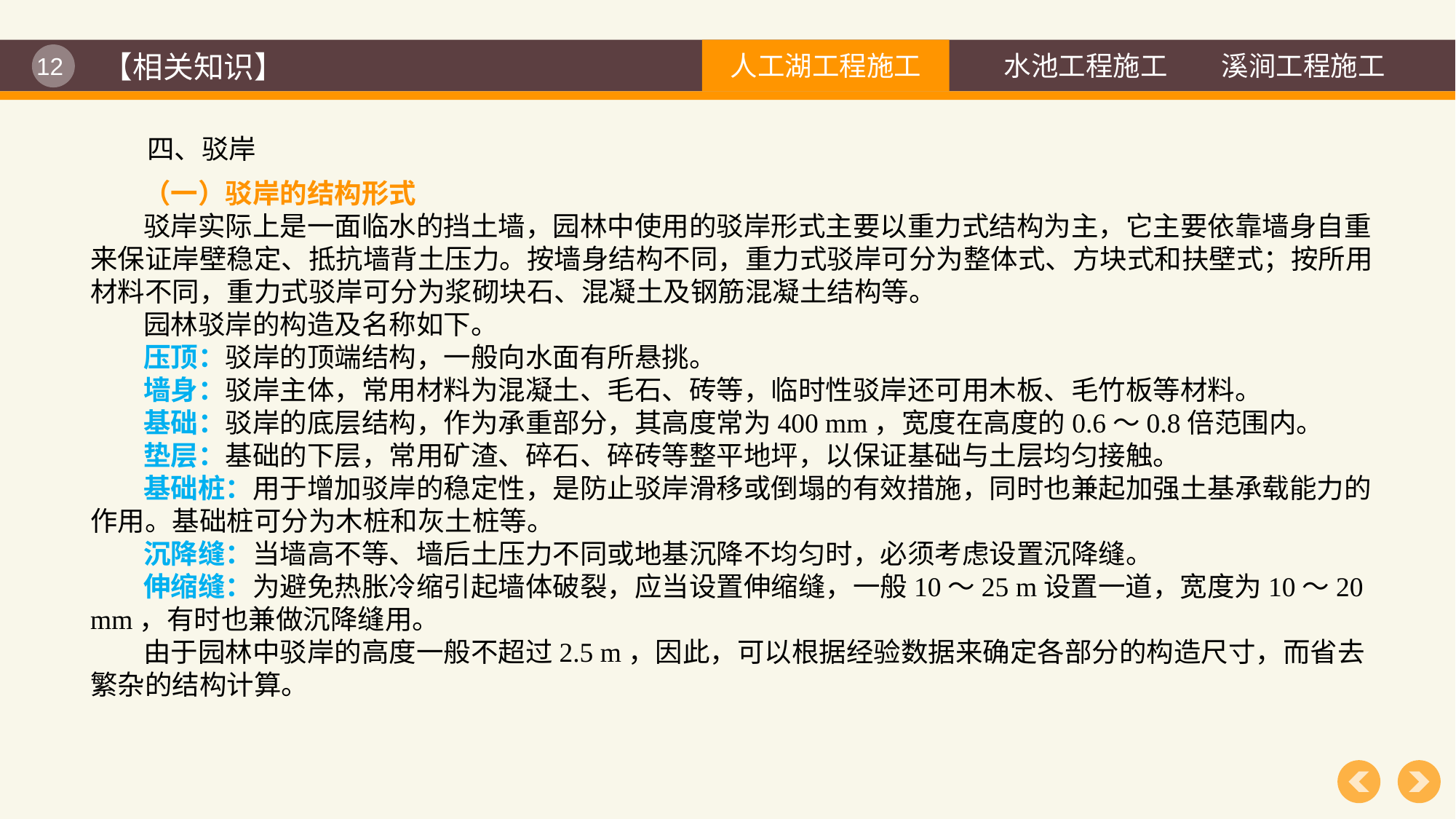

【相关知识】
四、驳岸
（一）驳岸的结构形式
驳岸实际上是一面临水的挡土墙，园林中使用的驳岸形式主要以重力式结构为主，它主要依靠墙身自重来保证岸壁稳定、抵抗墙背土压力。按墙身结构不同，重力式驳岸可分为整体式、方块式和扶壁式；按所用材料不同，重力式驳岸可分为浆砌块石、混凝土及钢筋混凝土结构等。
园林驳岸的构造及名称如下。
压顶：驳岸的顶端结构，一般向水面有所悬挑。
墙身：驳岸主体，常用材料为混凝土、毛石、砖等，临时性驳岸还可用木板、毛竹板等材料。
基础：驳岸的底层结构，作为承重部分，其高度常为400 mm，宽度在高度的0.6～0.8倍范围内。
垫层：基础的下层，常用矿渣、碎石、碎砖等整平地坪，以保证基础与土层均匀接触。
基础桩：用于增加驳岸的稳定性，是防止驳岸滑移或倒塌的有效措施，同时也兼起加强土基承载能力的作用。基础桩可分为木桩和灰土桩等。
沉降缝：当墙高不等、墙后土压力不同或地基沉降不均匀时，必须考虑设置沉降缝。
伸缩缝：为避免热胀冷缩引起墙体破裂，应当设置伸缩缝，一般10～25 m设置一道，宽度为10～20 mm，有时也兼做沉降缝用。
由于园林中驳岸的高度一般不超过2.5 m，因此，可以根据经验数据来确定各部分的构造尺寸，而省去繁杂的结构计算。